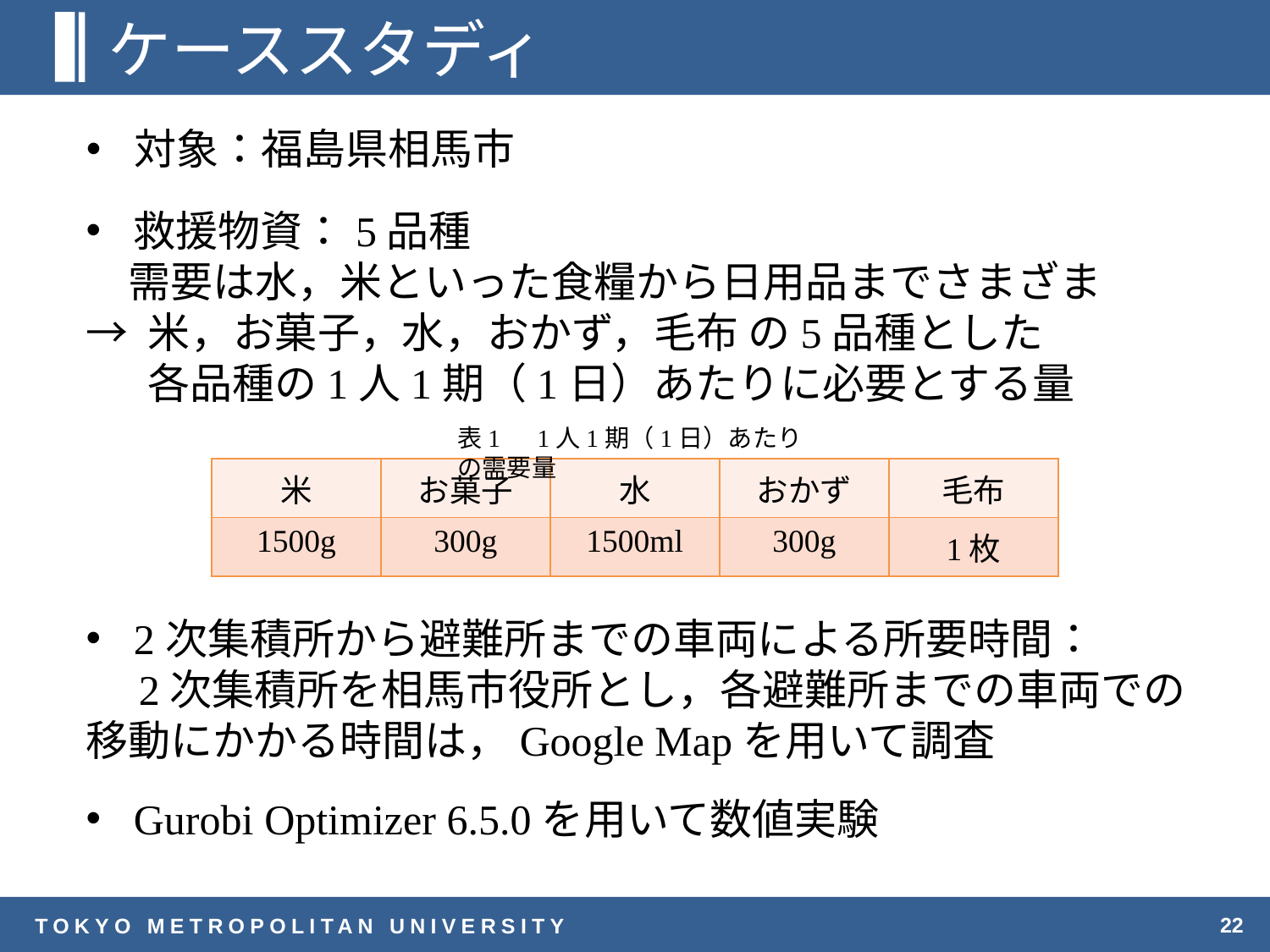

# ケーススタディ
対象：福島県相馬市
救援物資：5品種
　需要は水，米といった食糧から日用品までさまざま
→ 米，お菓子，水，おかず，毛布 の5品種とした
　  各品種の1人1期（1日）あたりに必要とする量
表1　1人1期（1日）あたりの需要量
| 米 | お菓子 | 水 | おかず | 毛布 |
| --- | --- | --- | --- | --- |
| 1500g | 300g | 1500ml | 300g | 1枚 |
2次集積所から避難所までの車両による所要時間：
　2次集積所を相馬市役所とし，各避難所までの車両での移動にかかる時間は，Google Mapを用いて調査
Gurobi Optimizer 6.5.0を用いて数値実験